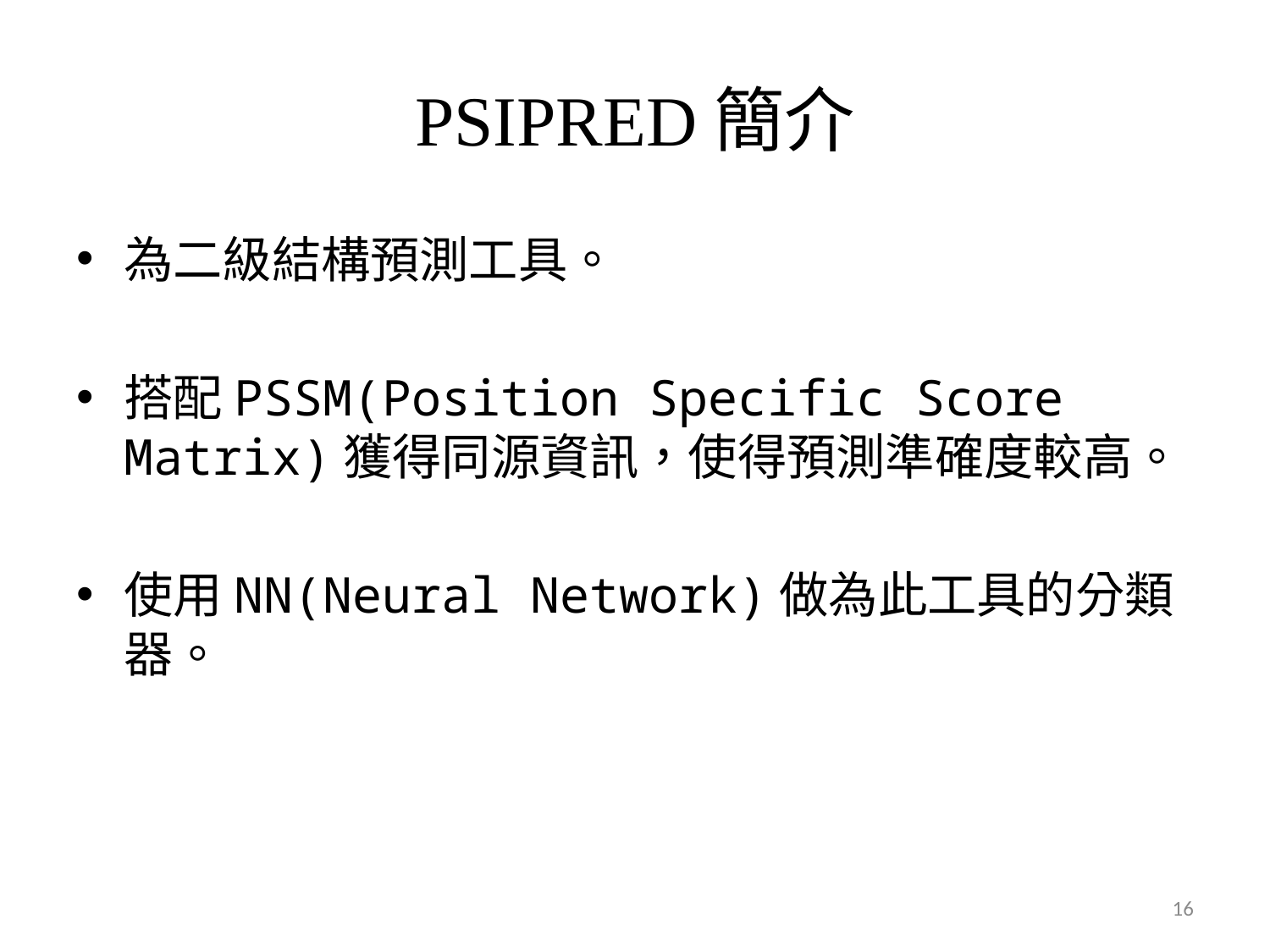

# PSIPRED簡介
為二級結構預測工具。

搭配PSSM(Position Specific Score Matrix)獲得同源資訊，使得預測準確度較高。

使用NN(Neural Network)做為此工具的分類器。
16